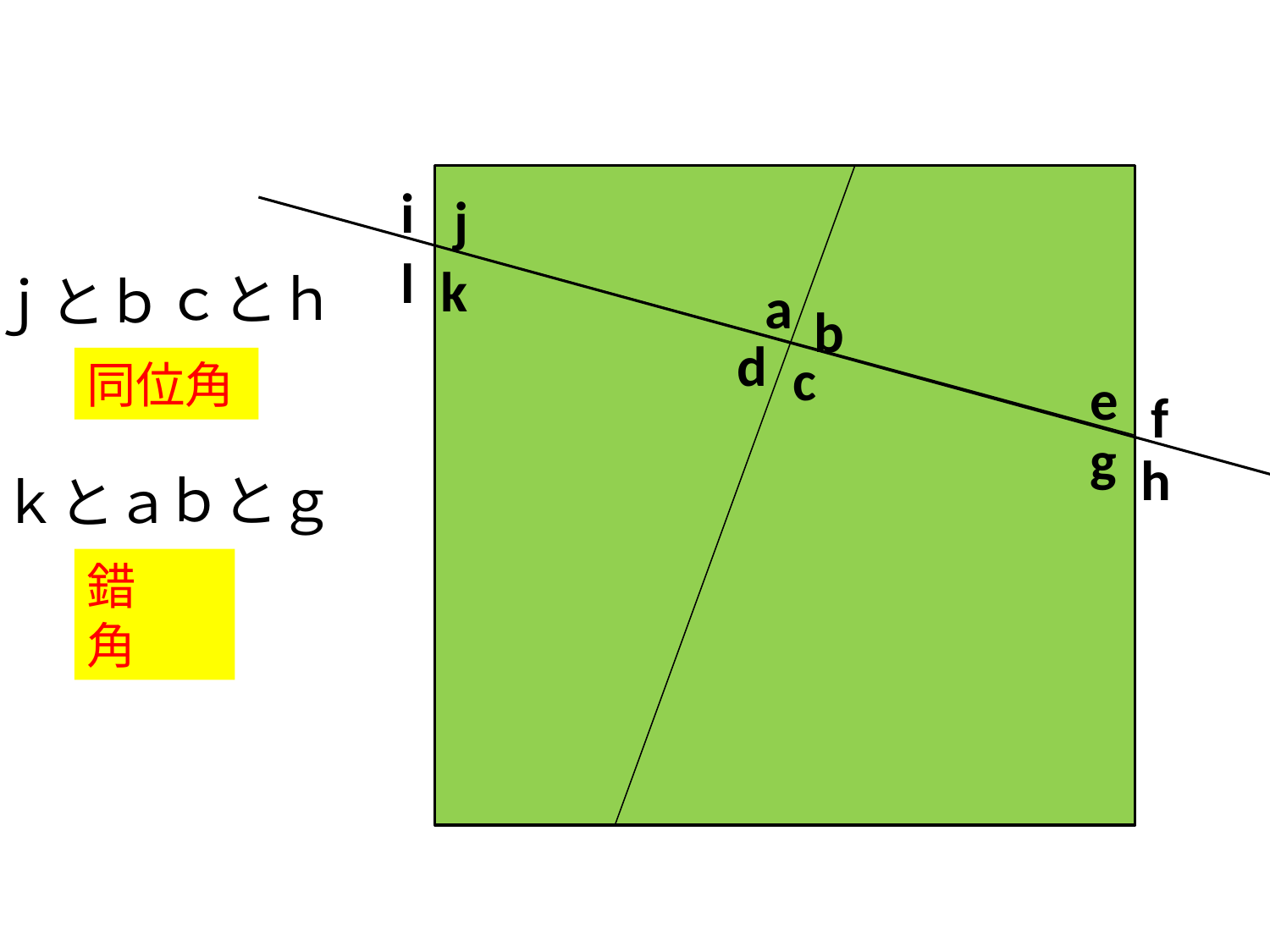

i
j
l
k
ｃとｈ
ｊとｂ
a
b
d
c
同位角
e
f
g
h
ｂとｇ
ｋとａ
錯　角